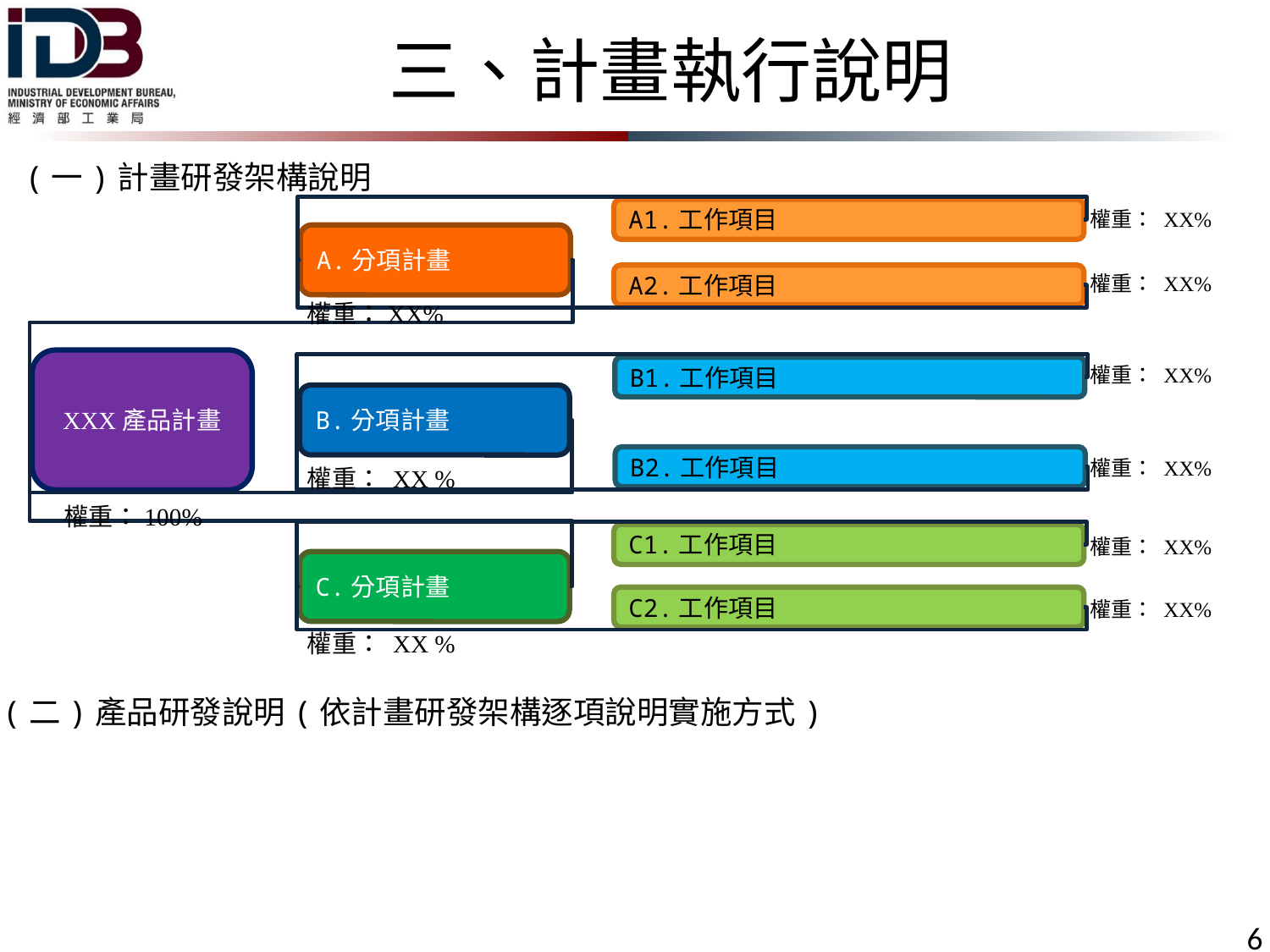

三、計畫執行說明
(一)計畫研發架構說明
A1.工作項目
權重： XX%
A.分項計畫
權重： XX%
A2.工作項目
權重：XX%
XXX產品計畫
權重： XX%
B1.工作項目
B.分項計畫
B2.工作項目
權重： XX%
權重： XX %
權重：100%
C1.工作項目
權重： XX%
C.分項計畫
C2.工作項目
權重： XX%
權重： XX %
(二)產品研發說明(依計畫研發架構逐項說明實施方式)
6